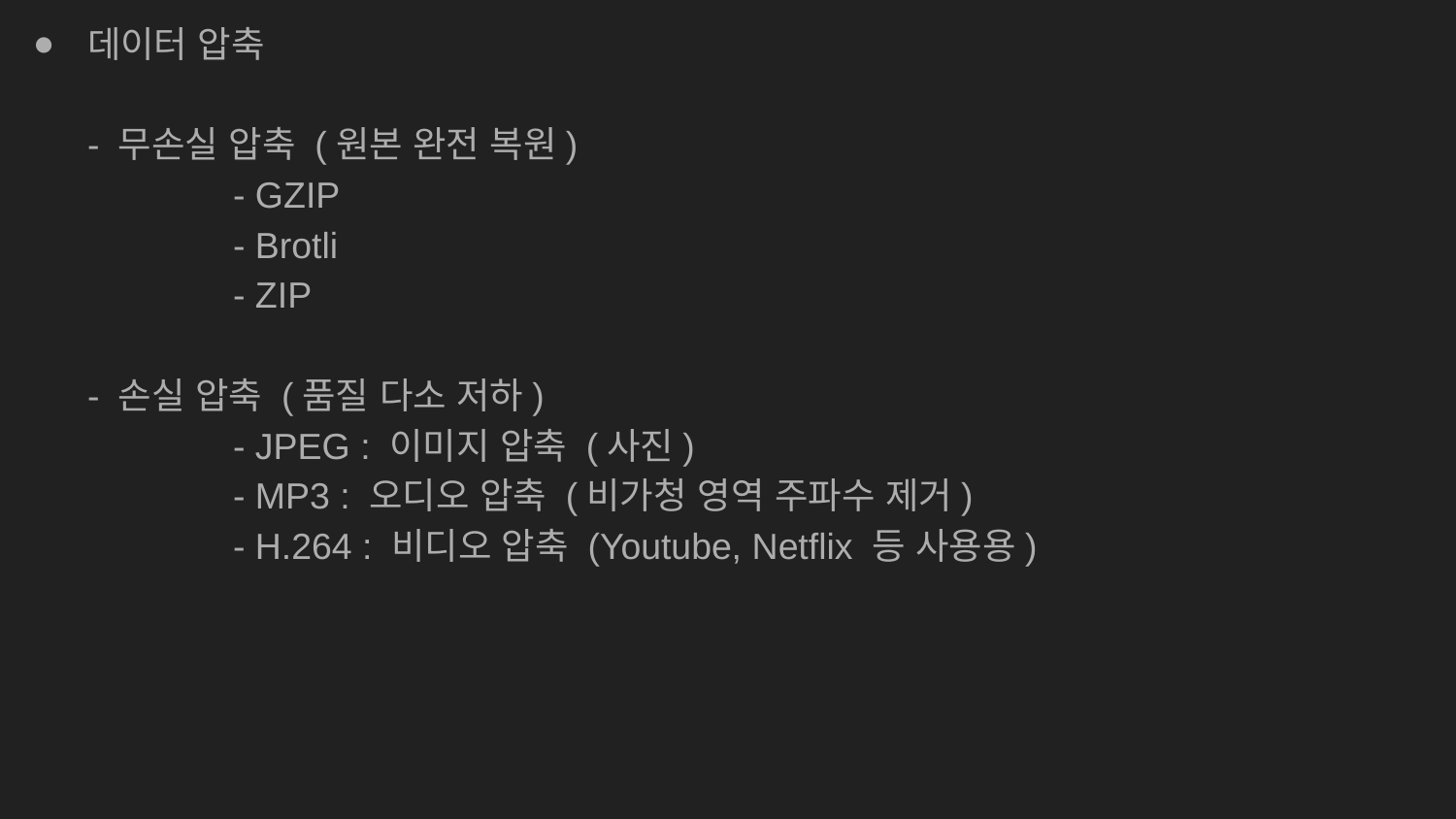

데이터 압축
- 무손실 압축 (원본 완전 복원)
	- GZIP
	- Brotli
	- ZIP
- 손실 압축 (품질 다소 저하)
	- JPEG : 이미지 압축 (사진)
	- MP3 : 오디오 압축 (비가청 영역 주파수 제거)
	- H.264 : 비디오 압축 (Youtube, Netflix 등 사용용)